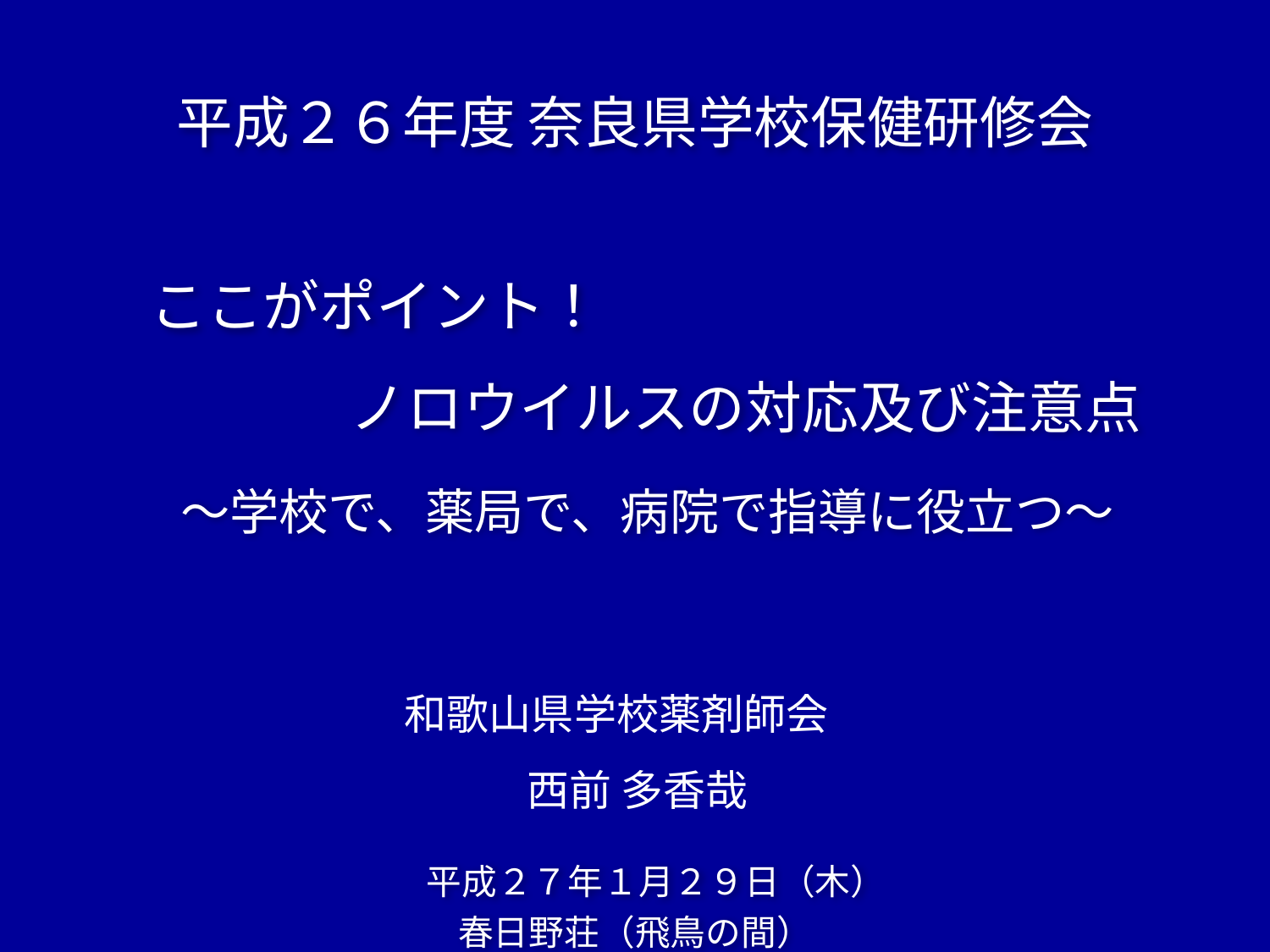

平成２６年度 奈良県学校保健研修会
# ここがポイント！ 　　　　　ノロウイルスの対応及び注意点 　　～学校で、薬局で、病院で指導に役立つ～
和歌山県学校薬剤師会
西前 多香哉
　平成２７年１月２９日（木）
春日野荘（飛鳥の間）